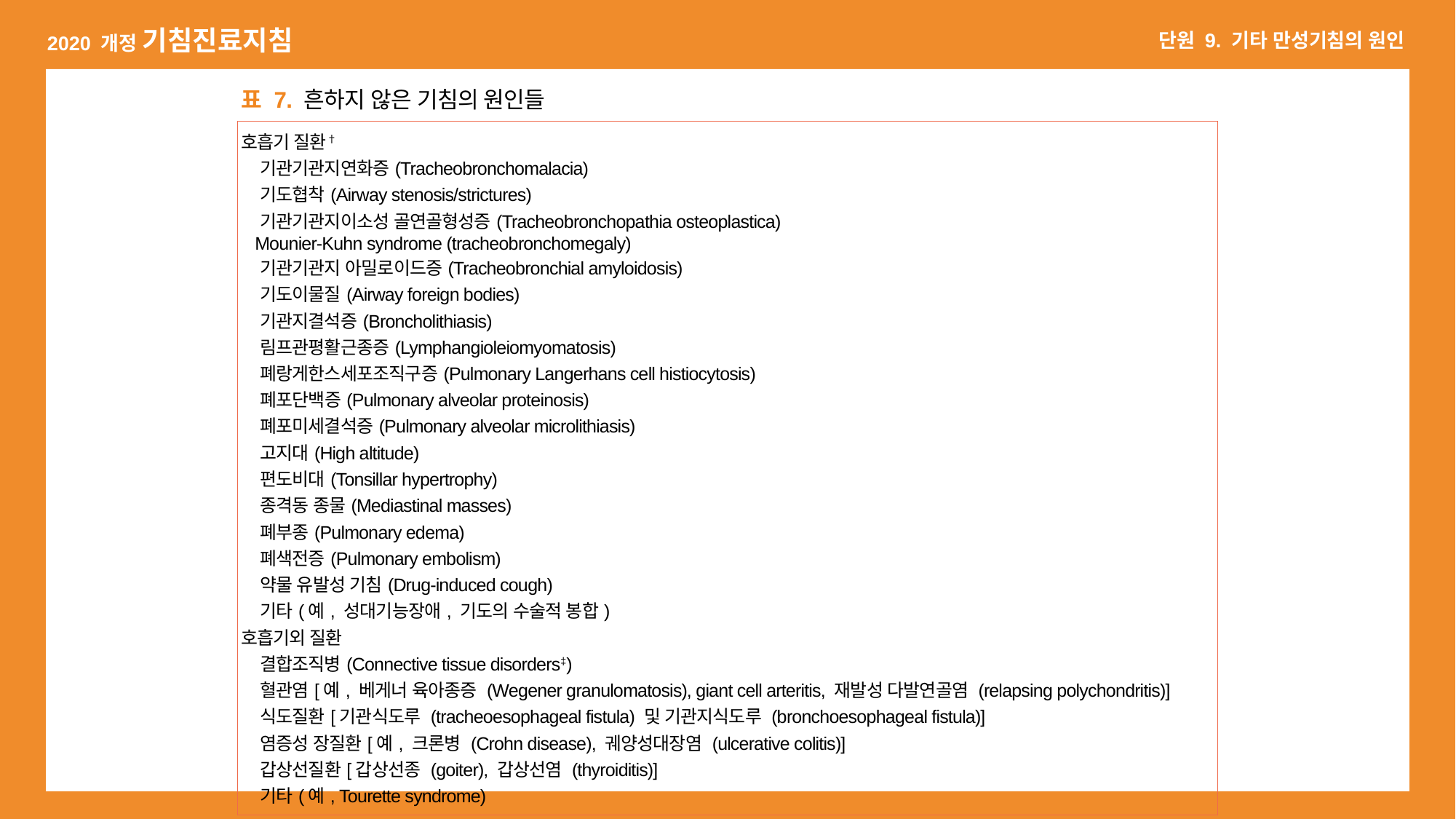

| 표 7. 흔하지 않은 기침의 원인들 |
| --- |
| 호흡기 질환† 기관기관지연화증(Tracheobronchomalacia) 기도협착(Airway stenosis/strictures) 기관기관지이소성 골연골형성증(Tracheobronchopathia osteoplastica) Mounier-Kuhn syndrome (tracheobronchomegaly) 기관기관지 아밀로이드증(Tracheobronchial amyloidosis) 기도이물질(Airway foreign bodies) 기관지결석증(Broncholithiasis) 림프관평활근종증(Lymphangioleiomyomatosis) 폐랑게한스세포조직구증(Pulmonary Langerhans cell histiocytosis) 폐포단백증(Pulmonary alveolar proteinosis) 폐포미세결석증(Pulmonary alveolar microlithiasis) 고지대(High altitude) 편도비대(Tonsillar hypertrophy) 종격동 종물(Mediastinal masses) 폐부종(Pulmonary edema) 폐색전증(Pulmonary embolism) 약물 유발성 기침(Drug-induced cough) 기타(예, 성대기능장애, 기도의 수술적 봉합) 호흡기외 질환 결합조직병(Connective tissue disorders‡) 혈관염[예, 베게너 육아종증 (Wegener granulomatosis), giant cell arteritis, 재발성 다발연골염 (relapsing polychondritis)] 식도질환[기관식도루 (tracheoesophageal fistula) 및 기관지식도루 (bronchoesophageal fistula)] 염증성 장질환[예, 크론병 (Crohn disease), 궤양성대장염 (ulcerative colitis)] 갑상선질환[갑상선종 (goiter), 갑상선염 (thyroiditis)] 기타(예, Tourette syndrome) |
| †기침이 환자의 50% 이상에서 발생하는 주요 증상인 경우. ‡류마티스성 관절염(rheumatoid arthritis), 전신성 홍반성 루푸스(systemic lupus erythematosus), 피부경화증(scleroderma), 쇼그렌증후군(Sjoegren syndrome), 혼합결합조직병(mixed connective tissue disease), 재발성 다발연골염(relapsing polychondritis) |